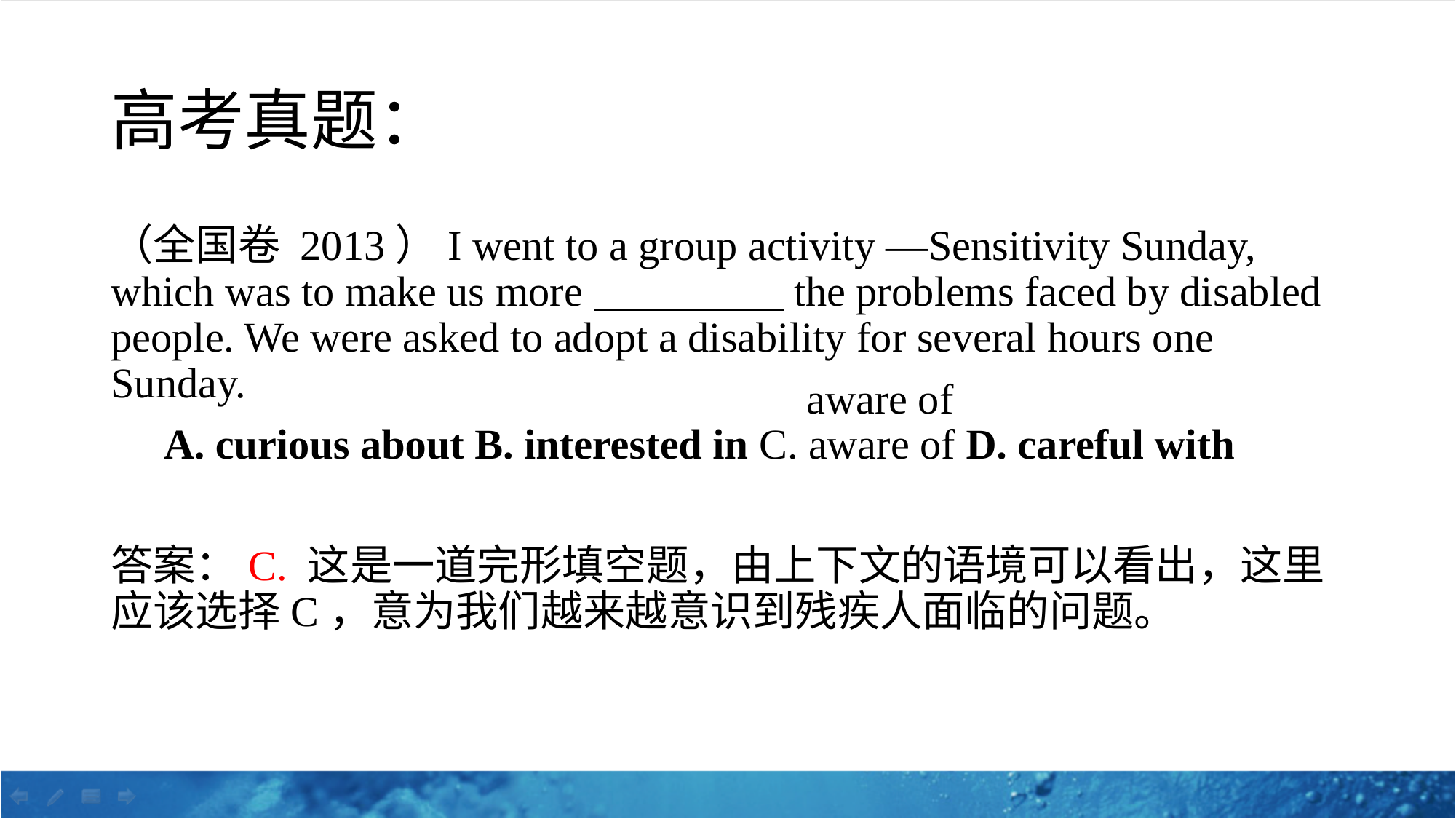

# 高考真题：
（全国卷 2013）I went to a group activity ―Sensitivity Sunday, which was to make us more                    the problems faced by disabled people. We were asked to adopt a disability for several hours one Sunday.
     A. curious about B. interested in C. aware of D. careful with

答案：C. 这是一道完形填空题，由上下文的语境可以看出，这里应该选择C，意为我们越来越意识到残疾人面临的问题。

 aware of